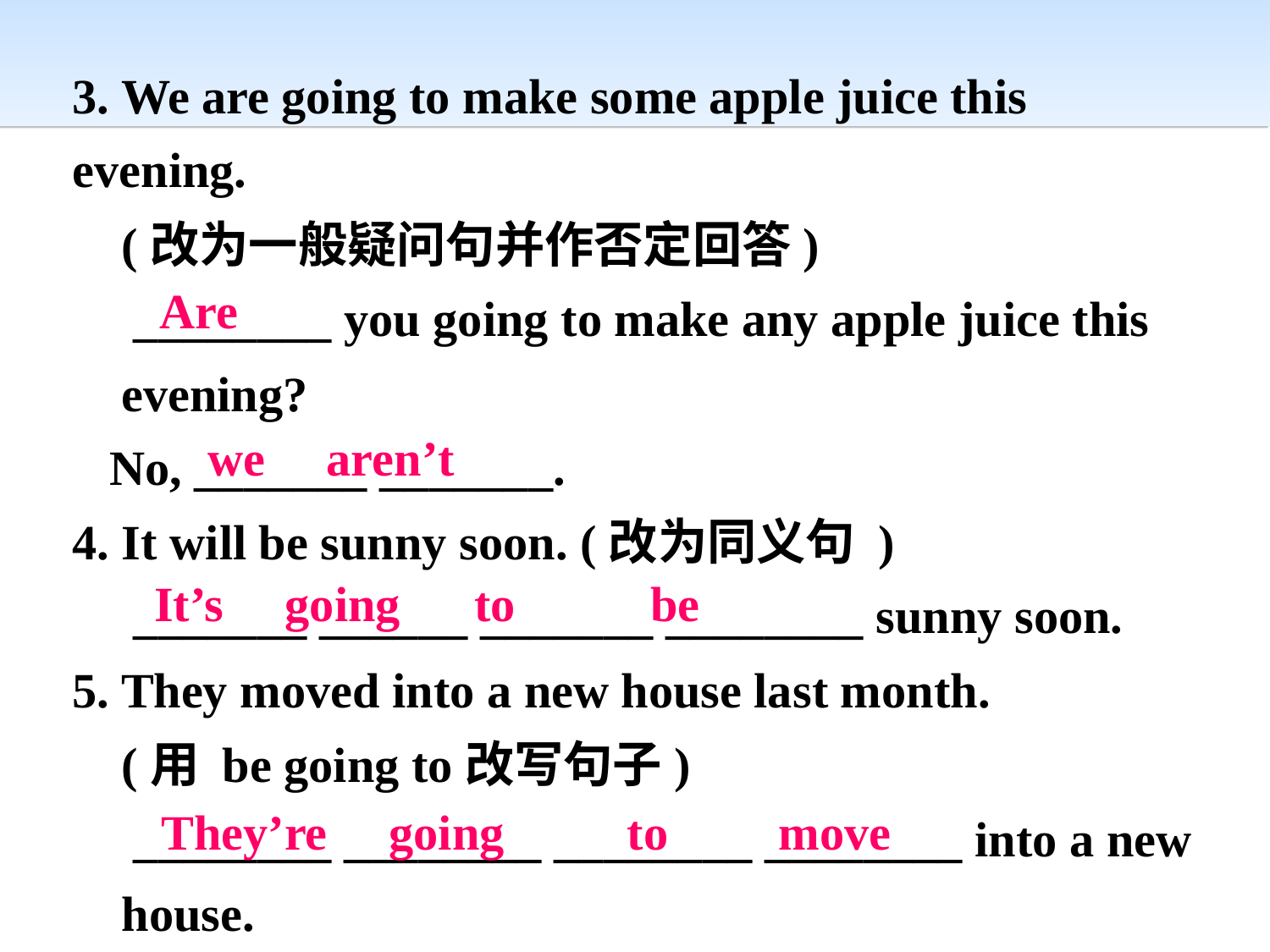

3. We are going to make some apple juice this evening.
    (改为一般疑问句并作否定回答)
　________ you going to make any apple juice this
    evening?
   No, _______ _______.
4. It will be sunny soon. (改为同义句 )
　_______ ______ _______ ________ sunny soon.
5. They moved into a new house last month.
    (用 be going to改写句子)
　________ ________ ________ ________ into a new
    house.
Are
we     aren’t
It’s     going      to           be
They’re     going          to         move